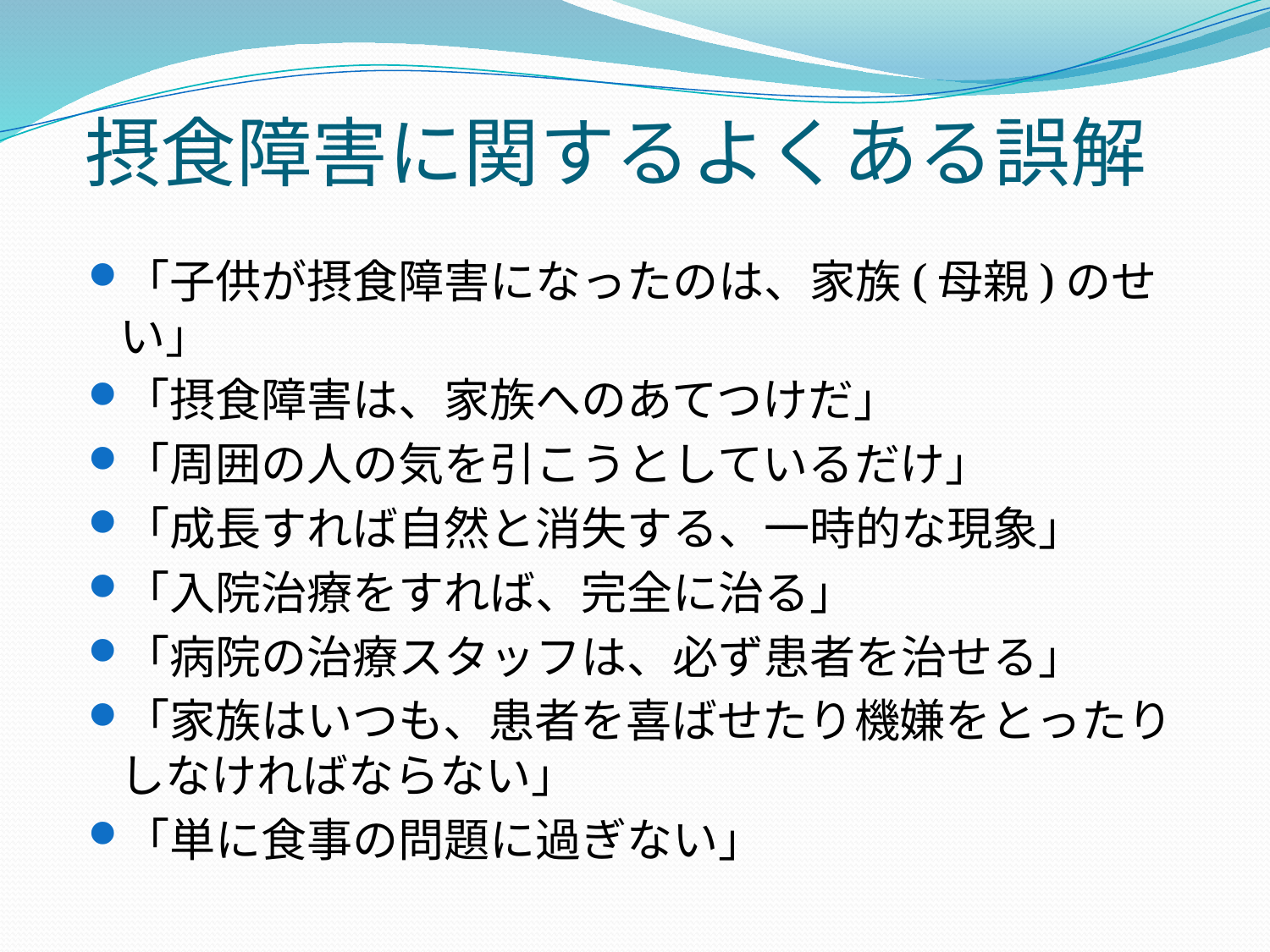

# 摂食障害に関するよくある誤解
「子供が摂食障害になったのは、家族(母親)のせい」
「摂食障害は、家族へのあてつけだ」
「周囲の人の気を引こうとしているだけ」
「成長すれば自然と消失する、一時的な現象」
「入院治療をすれば、完全に治る」
「病院の治療スタッフは、必ず患者を治せる」
「家族はいつも、患者を喜ばせたり機嫌をとったりしなければならない」
「単に食事の問題に過ぎない」